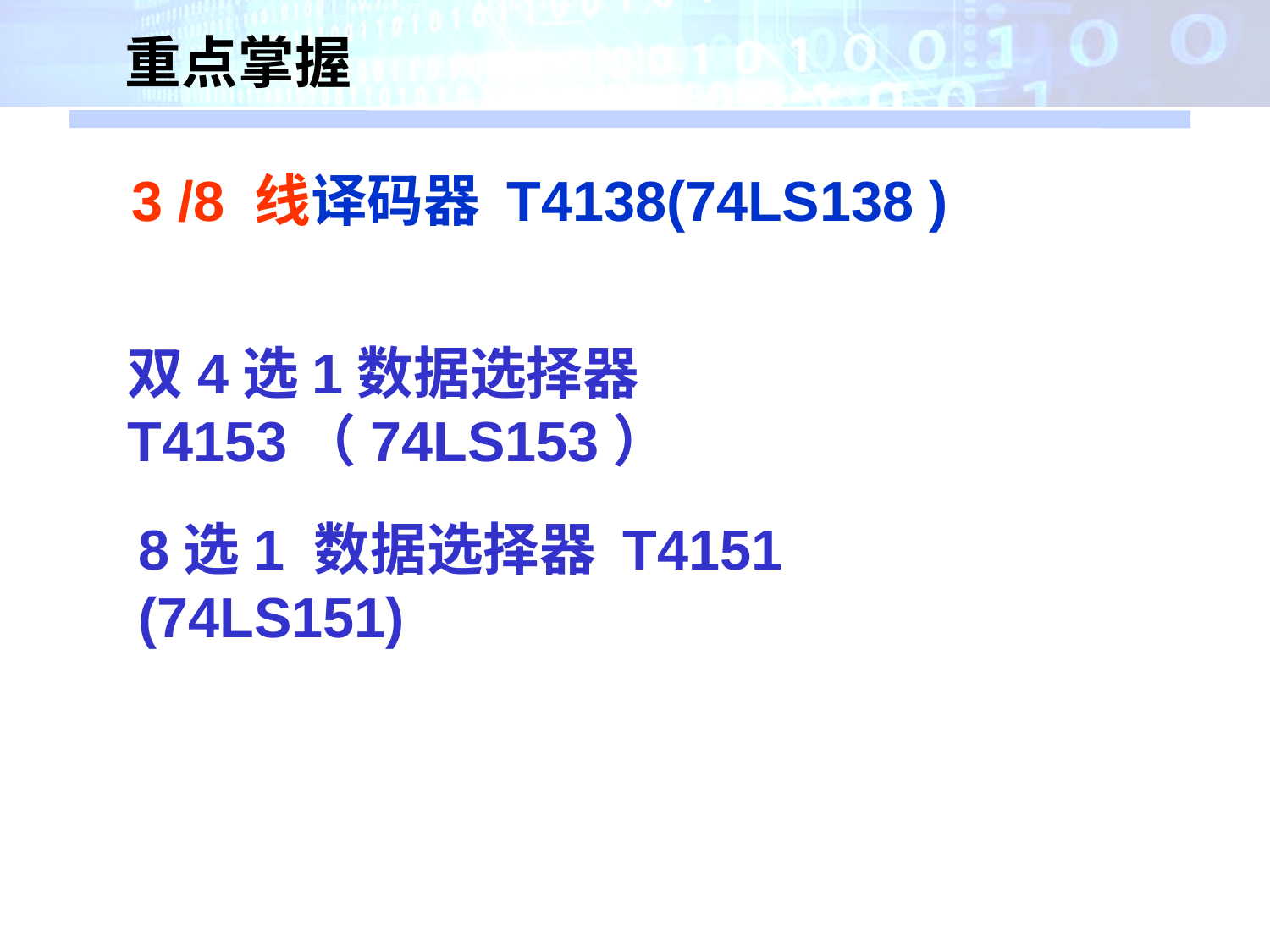

重点掌握
3 /8 线译码器 T4138(74LS138 )
双4选1数据选择器 T4153（74LS153）
8选1 数据选择器 T4151 (74LS151)